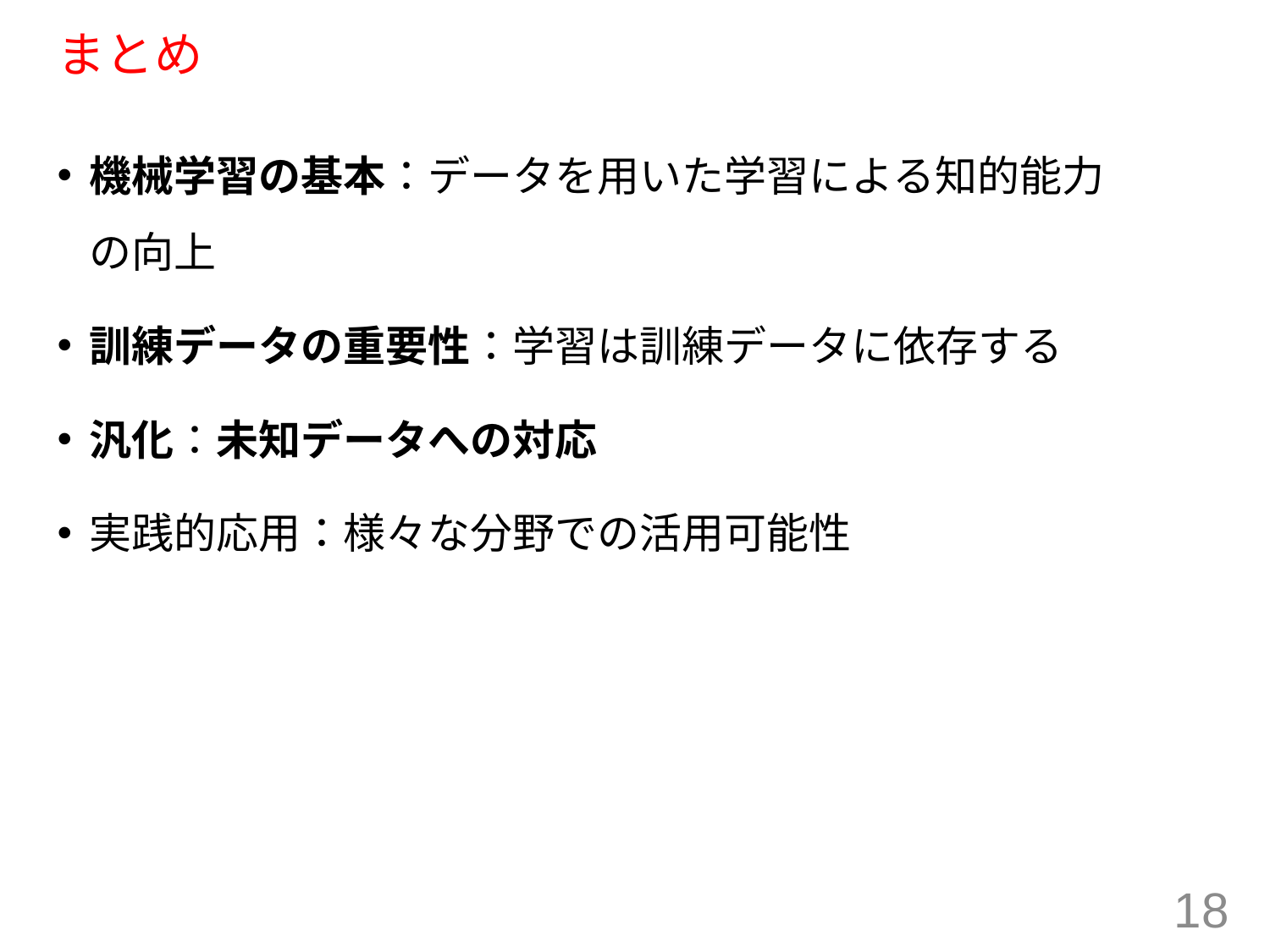

# まとめ
機械学習の基本：データを用いた学習による知的能力の向上
訓練データの重要性：学習は訓練データに依存する
汎化：未知データへの対応
実践的応用：様々な分野での活用可能性
18